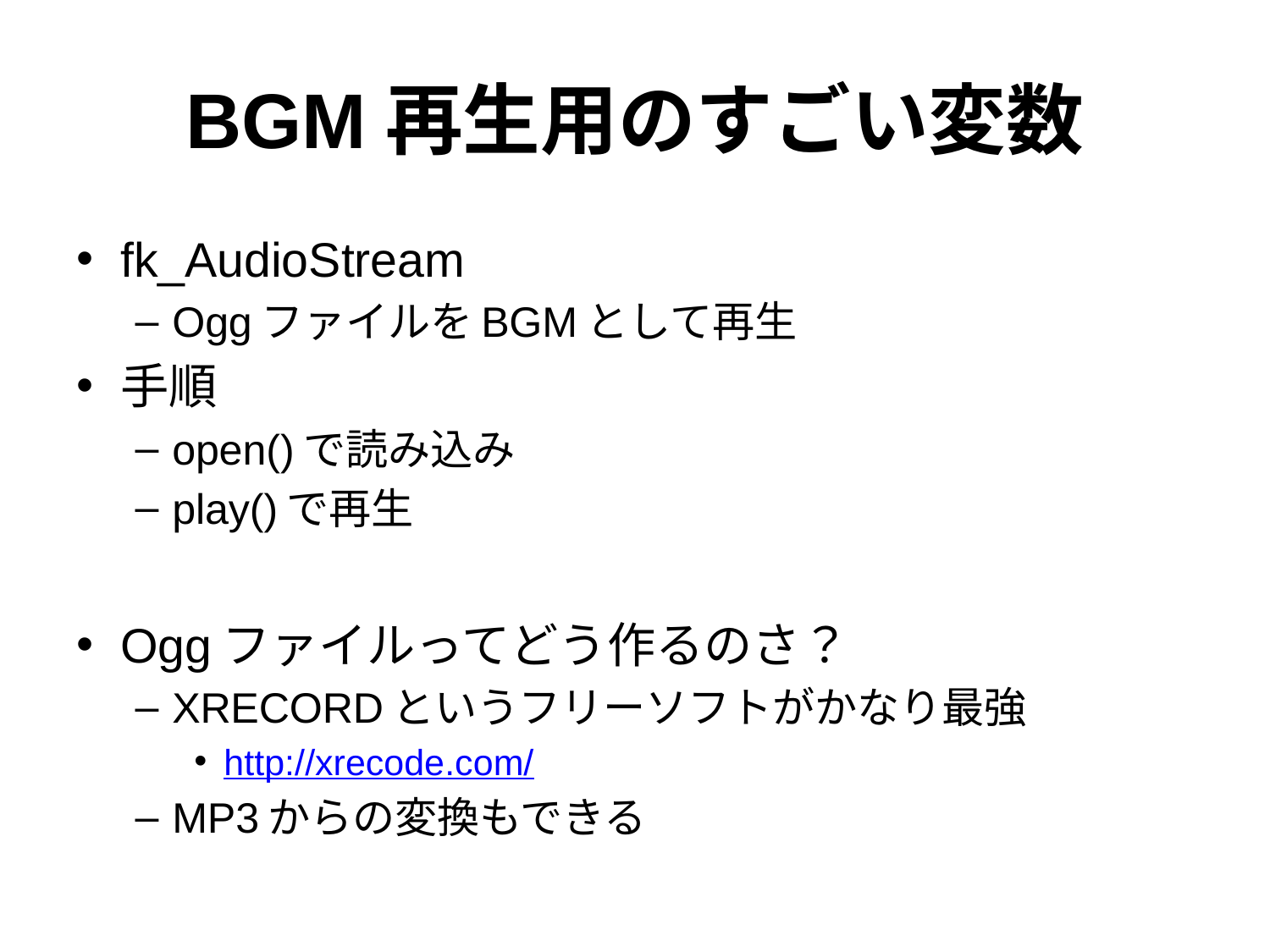

# BGM再生用のすごい変数
fk_AudioStream
OggファイルをBGMとして再生
手順
open()で読み込み
play()で再生

Oggファイルってどう作るのさ？
XRECORDというフリーソフトがかなり最強
http://xrecode.com/
MP3からの変換もできる